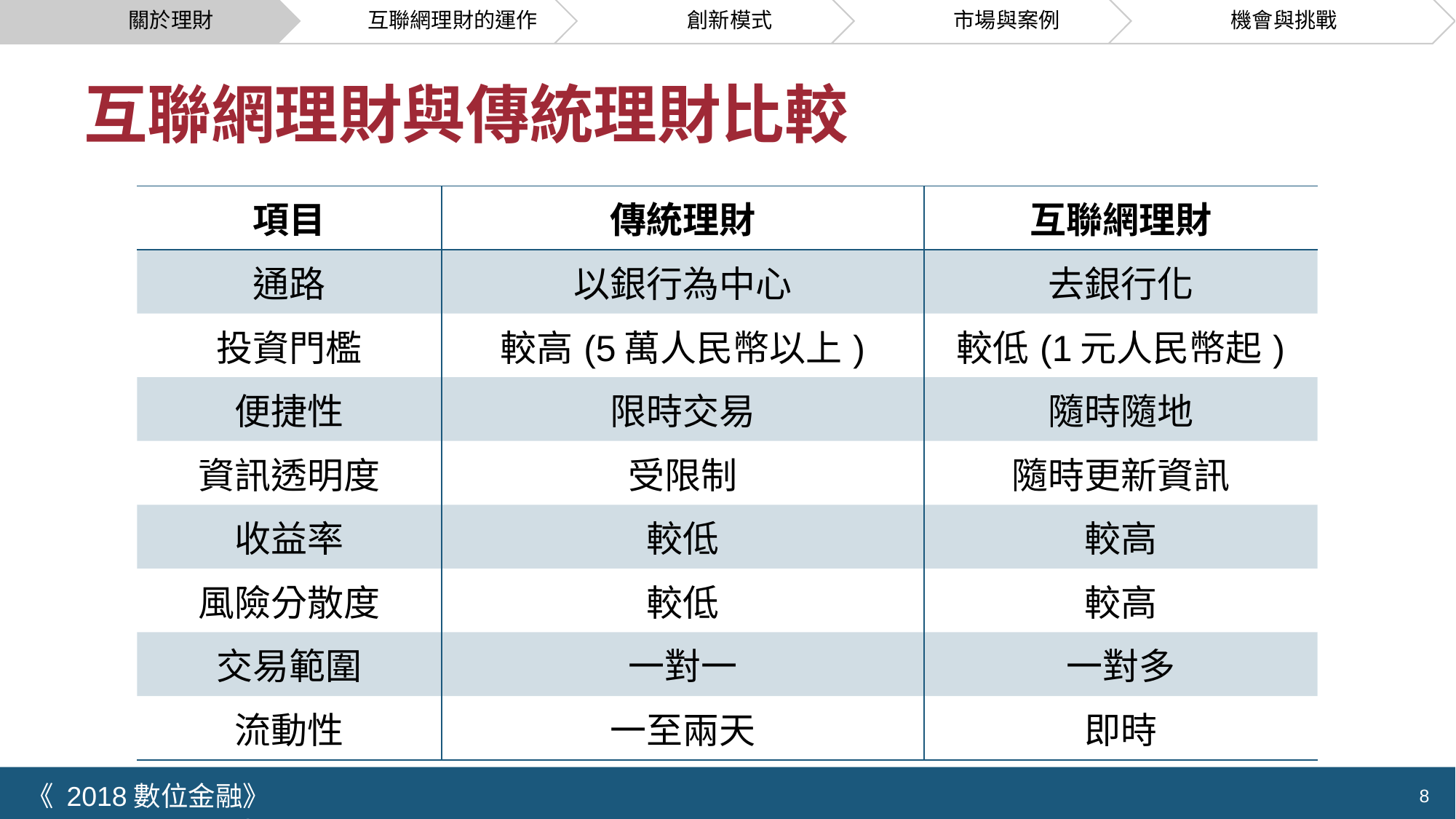

關於理財
互聯網理財的運作
創新模式
市場與案例
機會與挑戰
# 互聯網理財與傳統理財比較
| 項目 | 傳統理財 | 互聯網理財 |
| --- | --- | --- |
| 通路 | 以銀行為中心 | 去銀行化 |
| 投資門檻 | 較高(5萬人民幣以上) | 較低(1元人民幣起) |
| 便捷性 | 限時交易 | 隨時隨地 |
| 資訊透明度 | 受限制 | 隨時更新資訊 |
| 收益率 | 較低 | 較高 |
| 風險分散度 | 較低 | 較高 |
| 交易範圍 | 一對一 | 一對多 |
| 流動性 | 一至兩天 | 即時 |
《 2018數位金融》                                                                                                                                             	NCTU.IIM.IEBI Lab
8